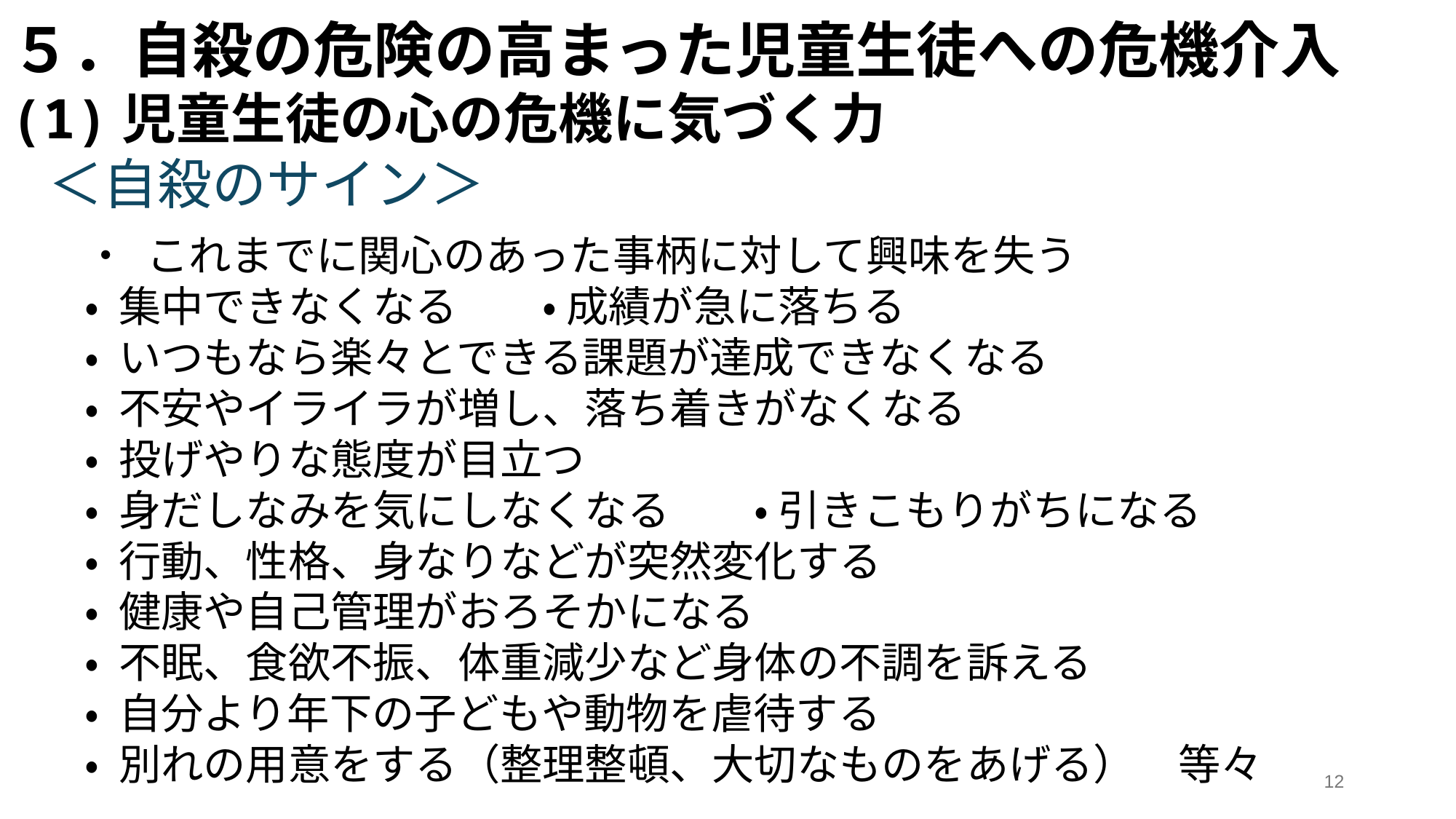

５．自殺の危険の高まった児童生徒への危機介入 (1)児童生徒の心の危機に気づく力
  ＜自殺のサイン＞
• これまでに関心のあった事柄に対して興味を失う
• 集中できなくなる　　• 成績が急に落ちる
• いつもなら楽々とできる課題が達成できなくなる
• 不安やイライラが増し、落ち着きがなくなる
• 投げやりな態度が目立つ
• 身だしなみを気にしなくなる　　• 引きこもりがちになる
• 行動、性格、身なりなどが突然変化する
• 健康や自己管理がおろそかになる
• 不眠、食欲不振、体重減少など身体の不調を訴える
• 自分より年下の子どもや動物を虐待する
• 別れの用意をする（整理整頓、大切なものをあげる）　等々
12